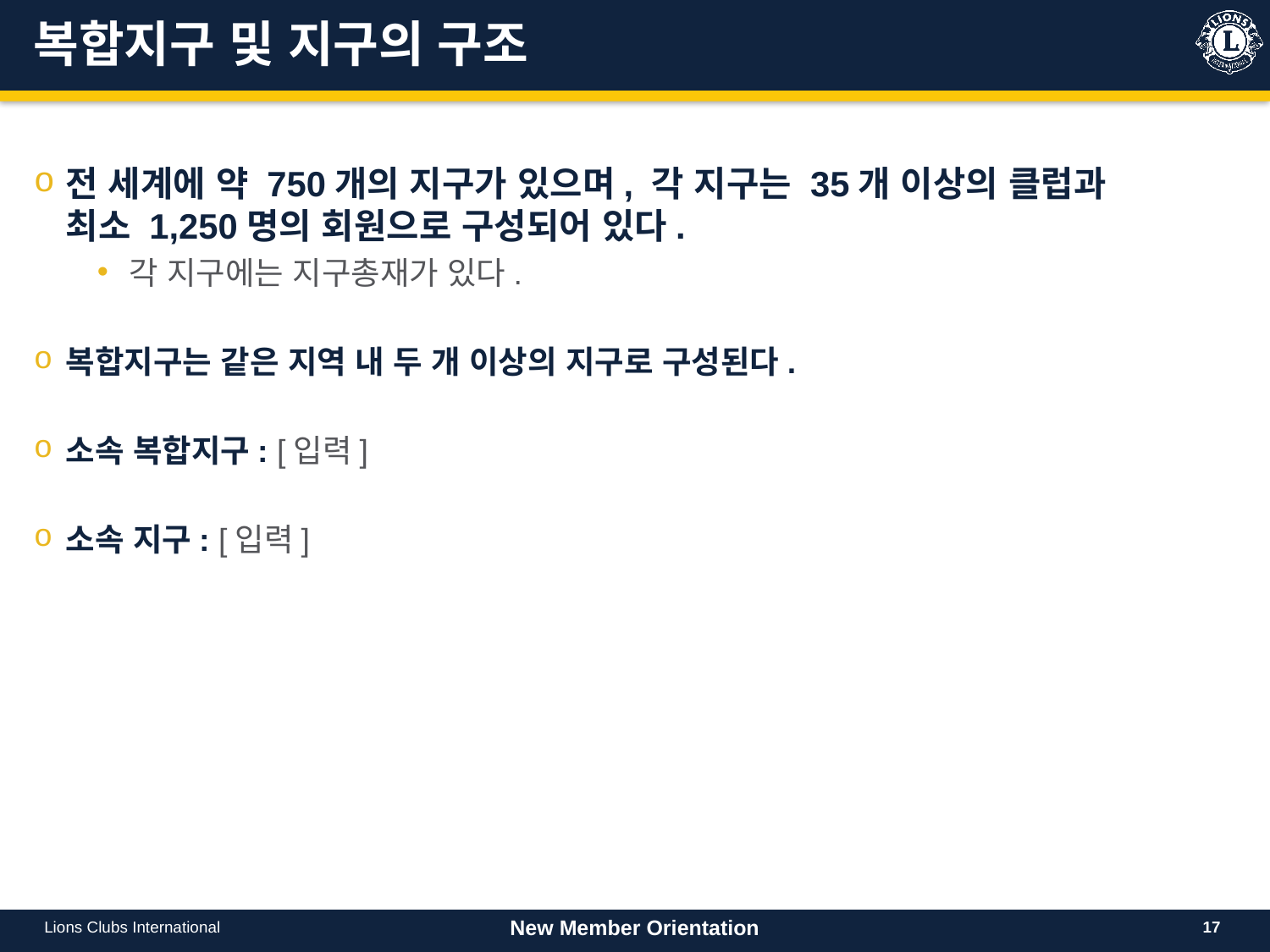

# 복합지구 및 지구의 구조
전 세계에 약 750개의 지구가 있으며, 각 지구는 35개 이상의 클럽과 최소 1,250명의 회원으로 구성되어 있다.
각 지구에는 지구총재가 있다.

복합지구는 같은 지역 내 두 개 이상의 지구로 구성된다.

소속 복합지구: [입력]

소속 지구: [입력]